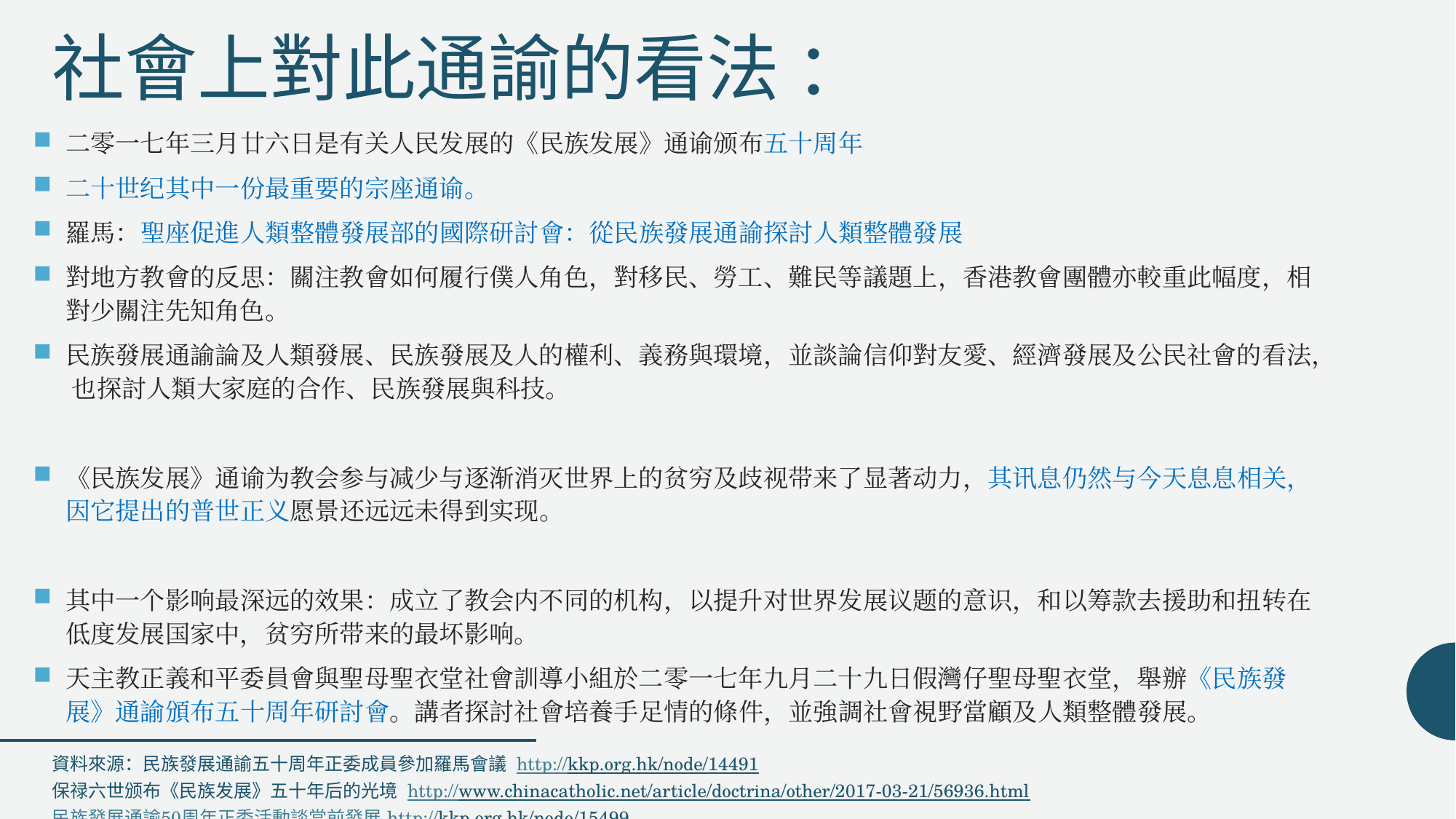

# 社會上對此通諭的看法 ：
二零一七年三月廿六日是有关人民发展的《民族发展》通谕颁布五十周年
二十世纪其中一份最重要的宗座通谕。
羅馬：聖座促進人類整體發展部的國際研討會：從民族發展通諭探討人類整體發展
對地方教會的反思：關注教會如何履行僕人角色，對移民、勞工、難民等議題上，香港教會團體亦較重此幅度，相對少關注先知角色。
民族發展通諭論及人類發展、民族發展及人的權利、義務與環境，並談論信仰對友愛、經濟發展及公民社會的看法， 也探討人類大家庭的合作、民族發展與科技。

《民族发展》通谕为教会参与减少与逐渐消灭世界上的贫穷及歧视带来了显著动力，其讯息仍然与今天息息相关，因它提出的普世正义愿景还远远未得到实现。

其中一个影响最深远的效果：成立了教会内不同的机构，以提升对世界发展议题的意识，和以筹款去援助和扭转在低度发展国家中，贫穷所带来的最坏影响。
天主教正義和平委員會與聖母聖衣堂社會訓導小組於二零一七年九月二十九日假灣仔聖母聖衣堂，舉辦《民族發展》通諭頒布五十周年研討會。講者探討社會培養手足情的條件，並強調社會視野當顧及人類整體發展。

資料來源：民族發展通諭五十周年正委成員參加羅馬會議 http://kkp.org.hk/node/14491
保禄六世颁布《民族发展》五十年后的光境 http://www.chinacatholic.net/article/doctrina/other/2017-03-21/56936.html
民族發展通諭50周年正委活動談當前發展 http://kkp.org.hk/node/15499